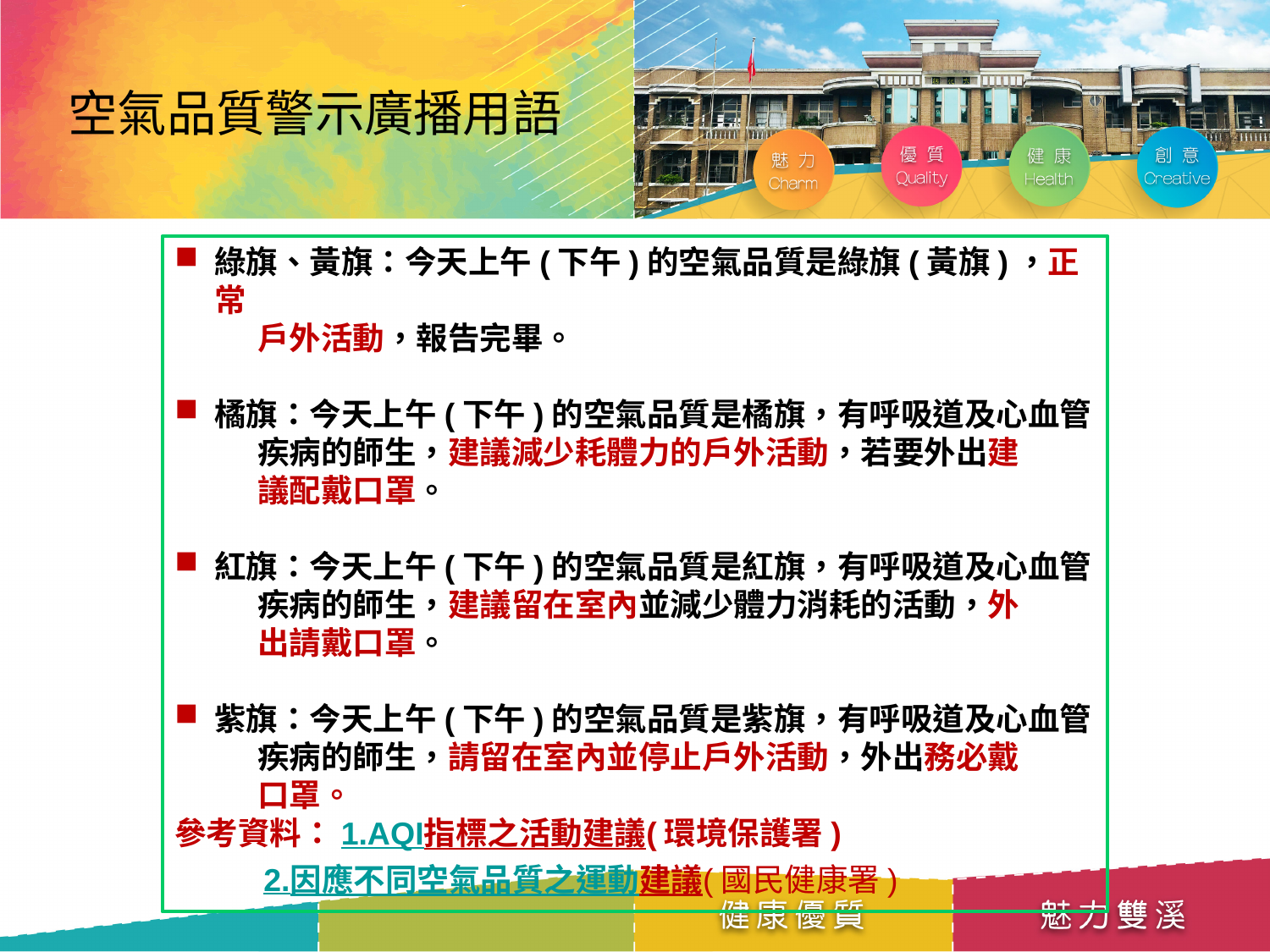

空氣品質警示廣播用語
綠旗、黃旗：今天上午(下午)的空氣品質是綠旗(黃旗)，正常
      戶外活動，報告完畢。

橘旗：今天上午(下午)的空氣品質是橘旗，有呼吸道及心血管
      疾病的師生，建議減少耗體力的戶外活動，若要外出建
      議配戴口罩。

紅旗：今天上午(下午)的空氣品質是紅旗，有呼吸道及心血管
      疾病的師生，建議留在室內並減少體力消耗的活動，外
      出請戴口罩。

紫旗：今天上午(下午)的空氣品質是紫旗，有呼吸道及心血管
      疾病的師生，請留在室內並停止戶外活動，外出務必戴
      口罩。
參考資料：1.AQI指標之活動建議(環境保護署)
          2.因應不同空氣品質之運動建議(國民健康署)